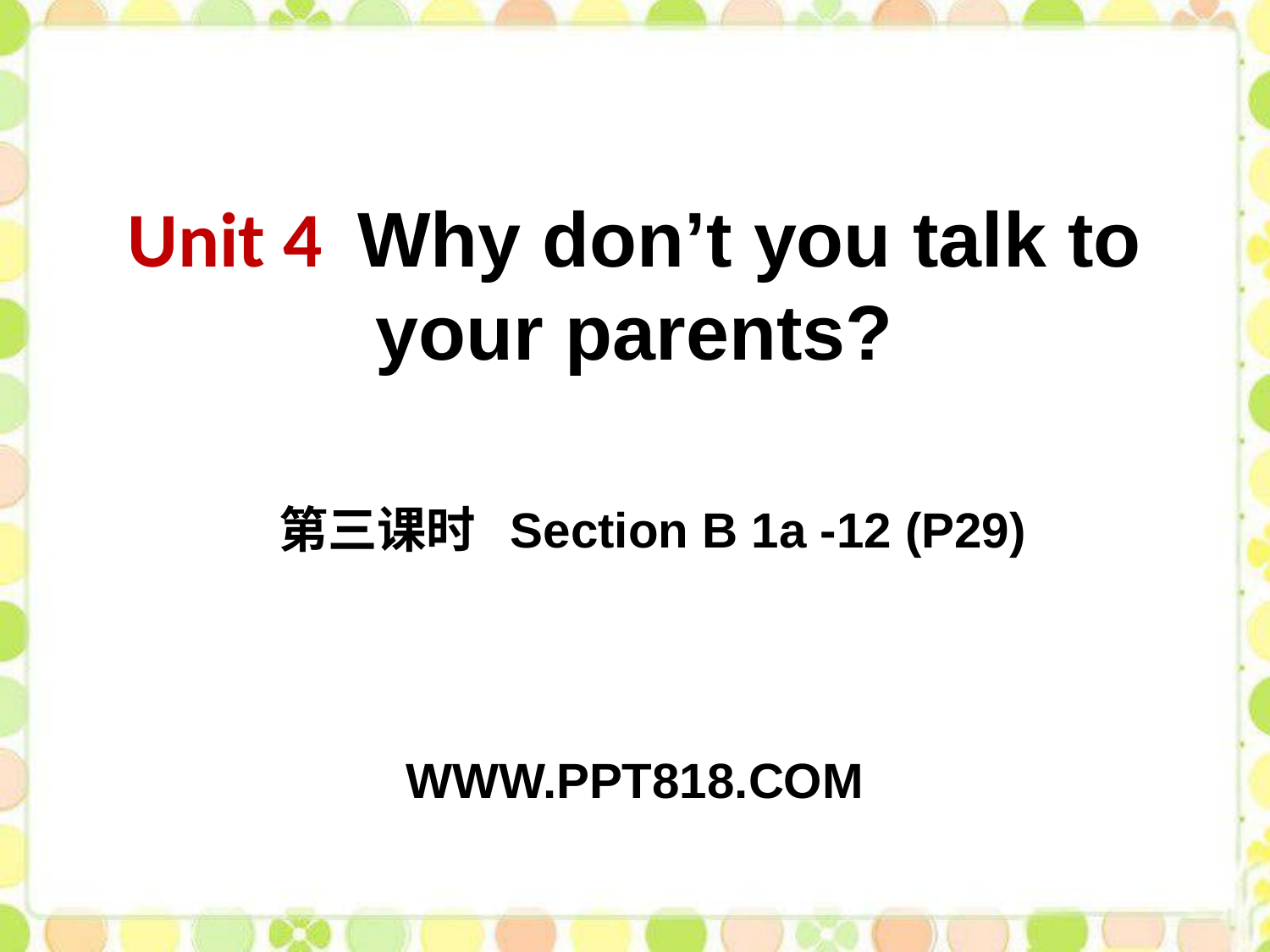

Unit 4  Why don’t you talk to your parents?
第三课时  Section B 1a -12 (P29)
WWW.PPT818.COM